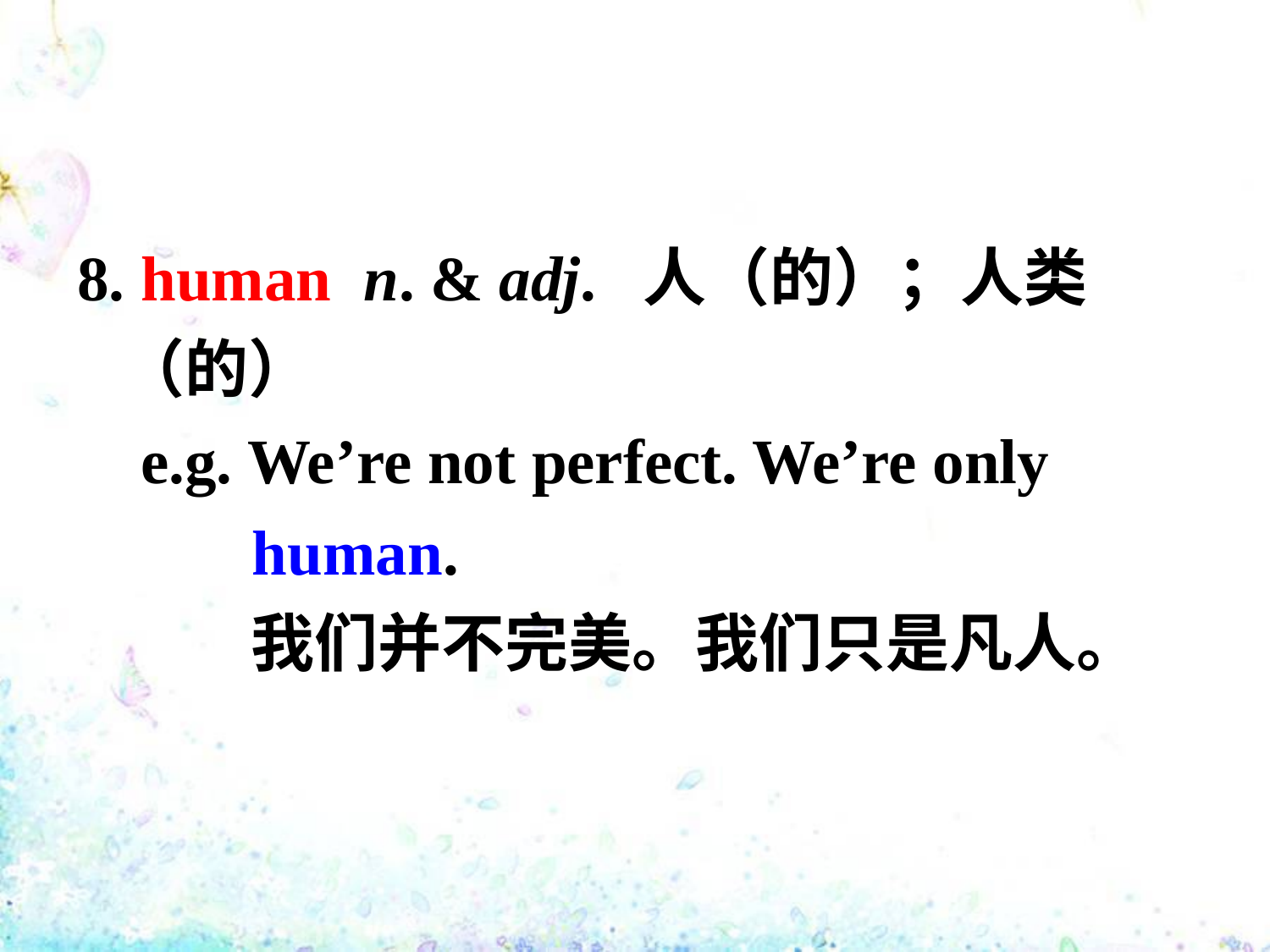

8. human  n. & adj.  人（的）；人类
  （的）
    e.g. We’re not perfect. We’re only
           human.
           我们并不完美。我们只是凡人。